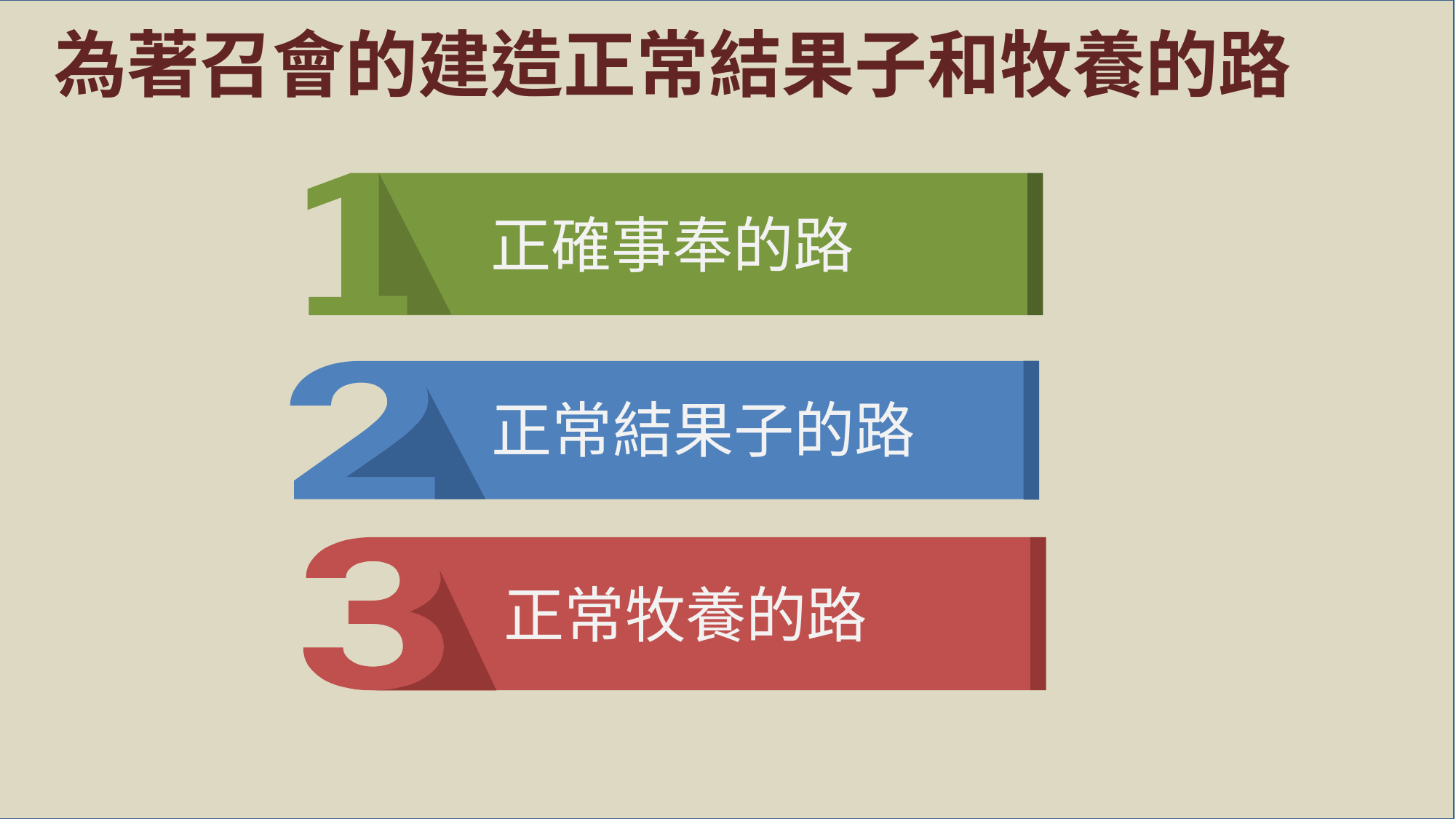

為著召會的建造正常結果子和牧養的路

正確事奉的路

正常結果子的路

正常牧養的路